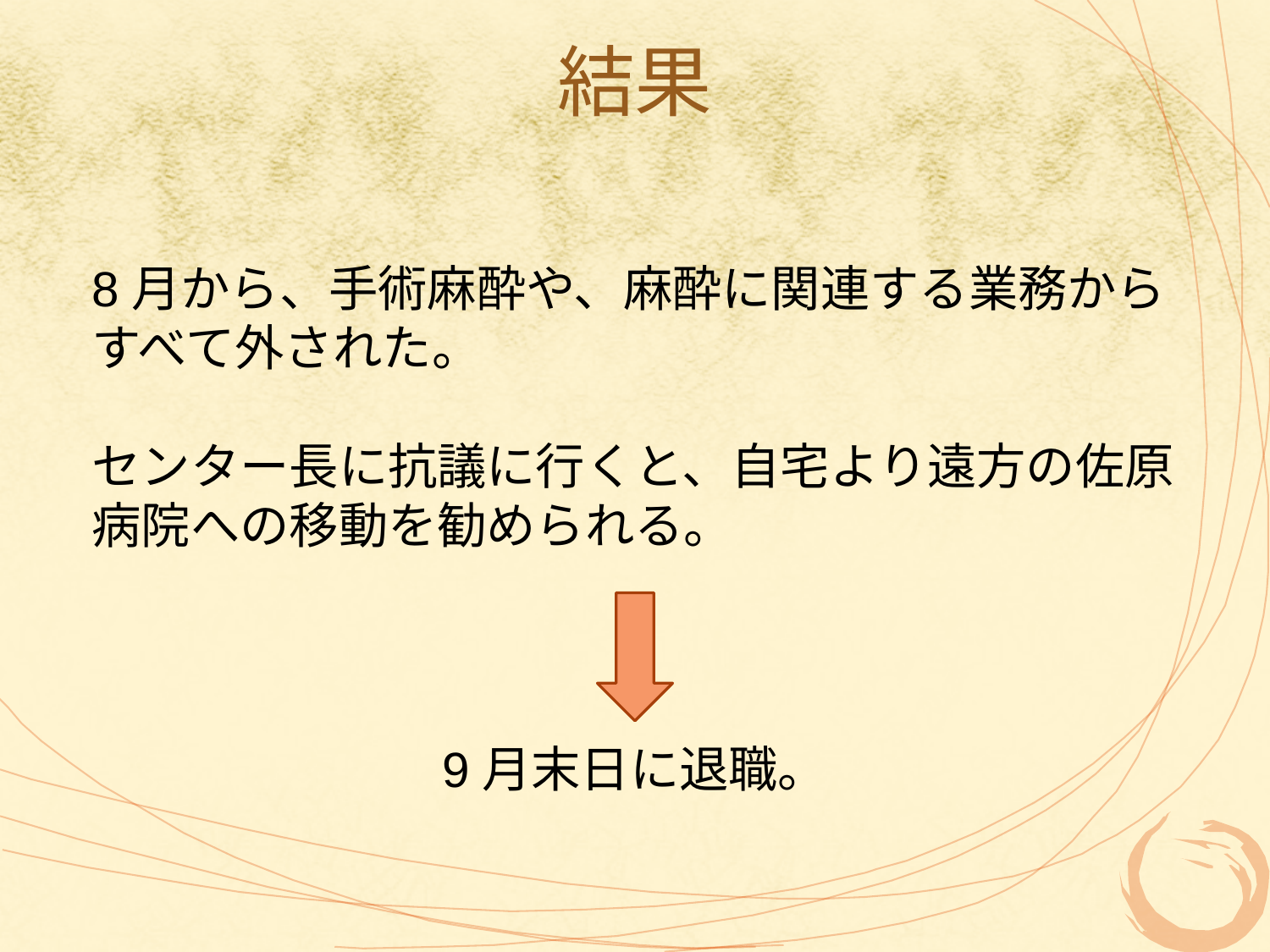

# 結果
8月から、手術麻酔や、麻酔に関連する業務からすべて外された。

センター長に抗議に行くと、自宅より遠方の佐原病院への移動を勧められる。

9月末日に退職。